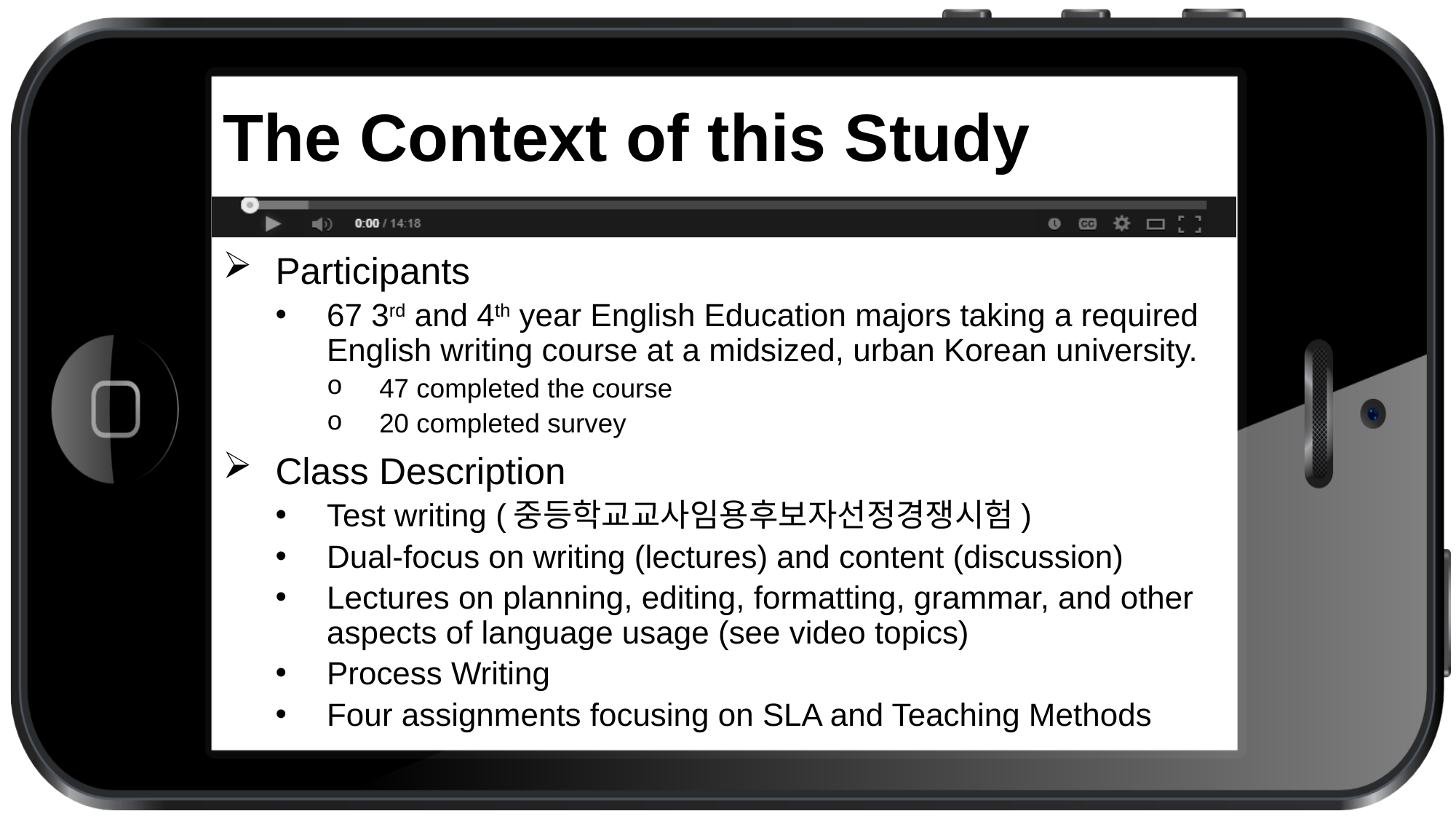

# The Context of this Study
Participants
67 3rd and 4th year English Education majors taking a required English writing course at a midsized, urban Korean university.
47 completed the course
20 completed survey
Class Description
Test writing (중등학교교사임용후보자선정경쟁시험)
Dual-focus on writing (lectures) and content (discussion)
Lectures on planning, editing, formatting, grammar, and other aspects of language usage (see video topics)
Process Writing
Four assignments focusing on SLA and Teaching Methods